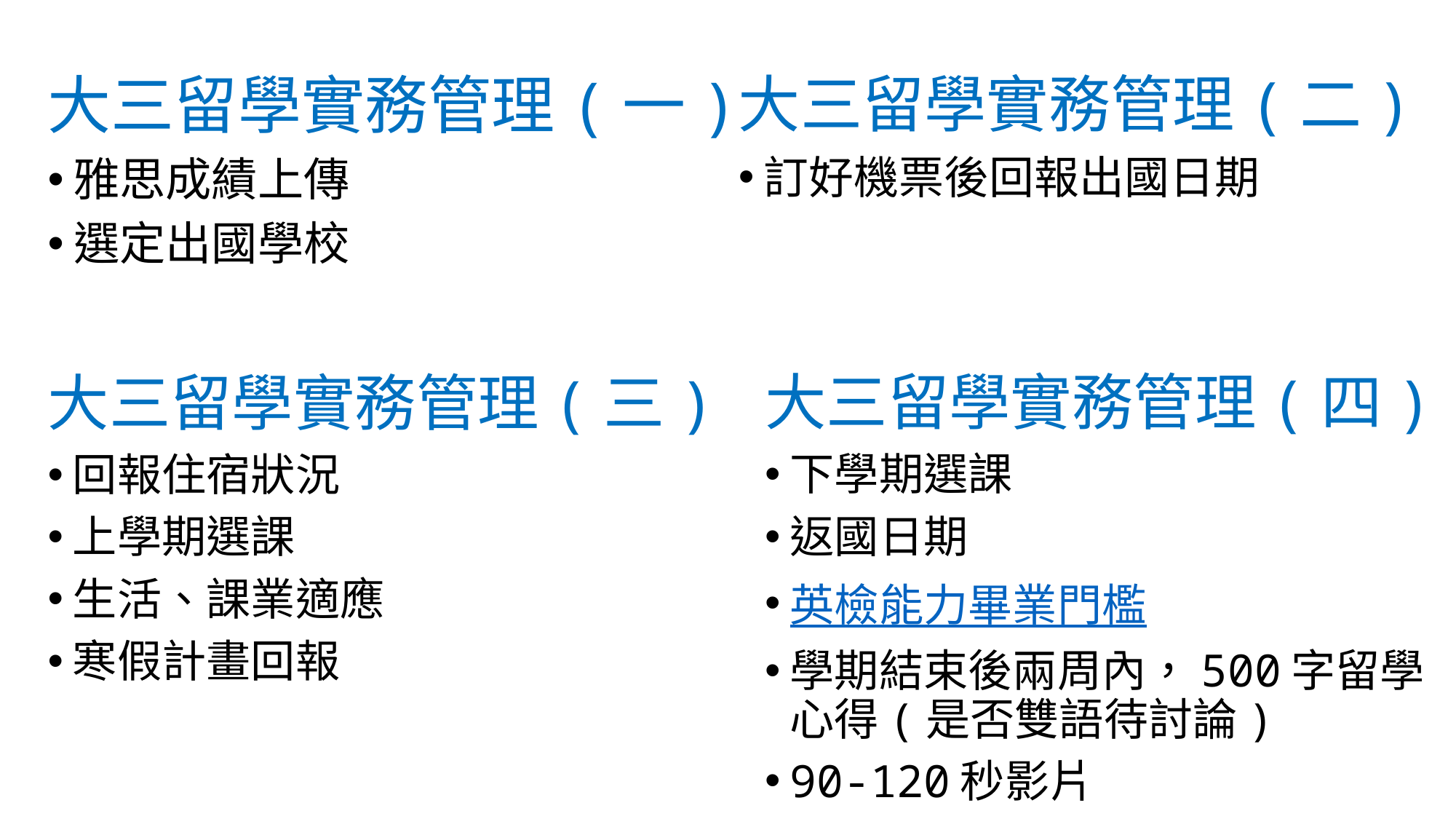

大三留學實務管理(一)
雅思成績上傳
選定出國學校
大三留學實務管理(二)
訂好機票後回報出國日期
大三留學實務管理(四)
下學期選課
返國日期
英檢能力畢業門檻
學期結束後兩周內，500字留學心得(是否雙語待討論)
90-120秒影片
大三留學實務管理(三)
回報住宿狀況
上學期選課
生活、課業適應
寒假計畫回報